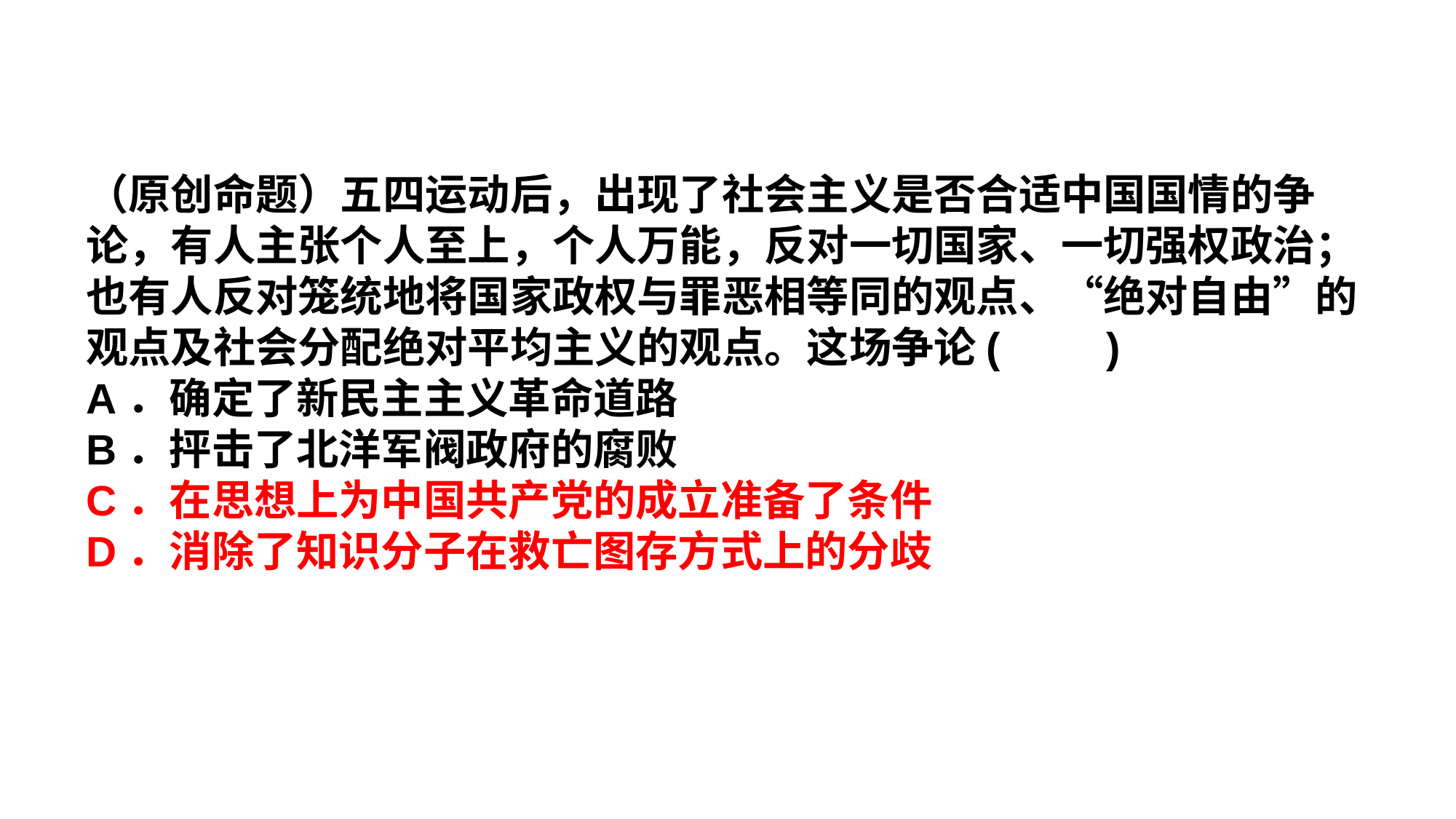

（原创命题）五四运动后，出现了社会主义是否合适中国国情的争论，有人主张个人至上，个人万能，反对一切国家、一切强权政治；也有人反对笼统地将国家政权与罪恶相等同的观点、“绝对自由”的观点及社会分配绝对平均主义的观点。这场争论(　　)A．确定了新民主主义革命道路B．抨击了北洋军阀政府的腐败
C．在思想上为中国共产党的成立准备了条件D．消除了知识分子在救亡图存方式上的分歧